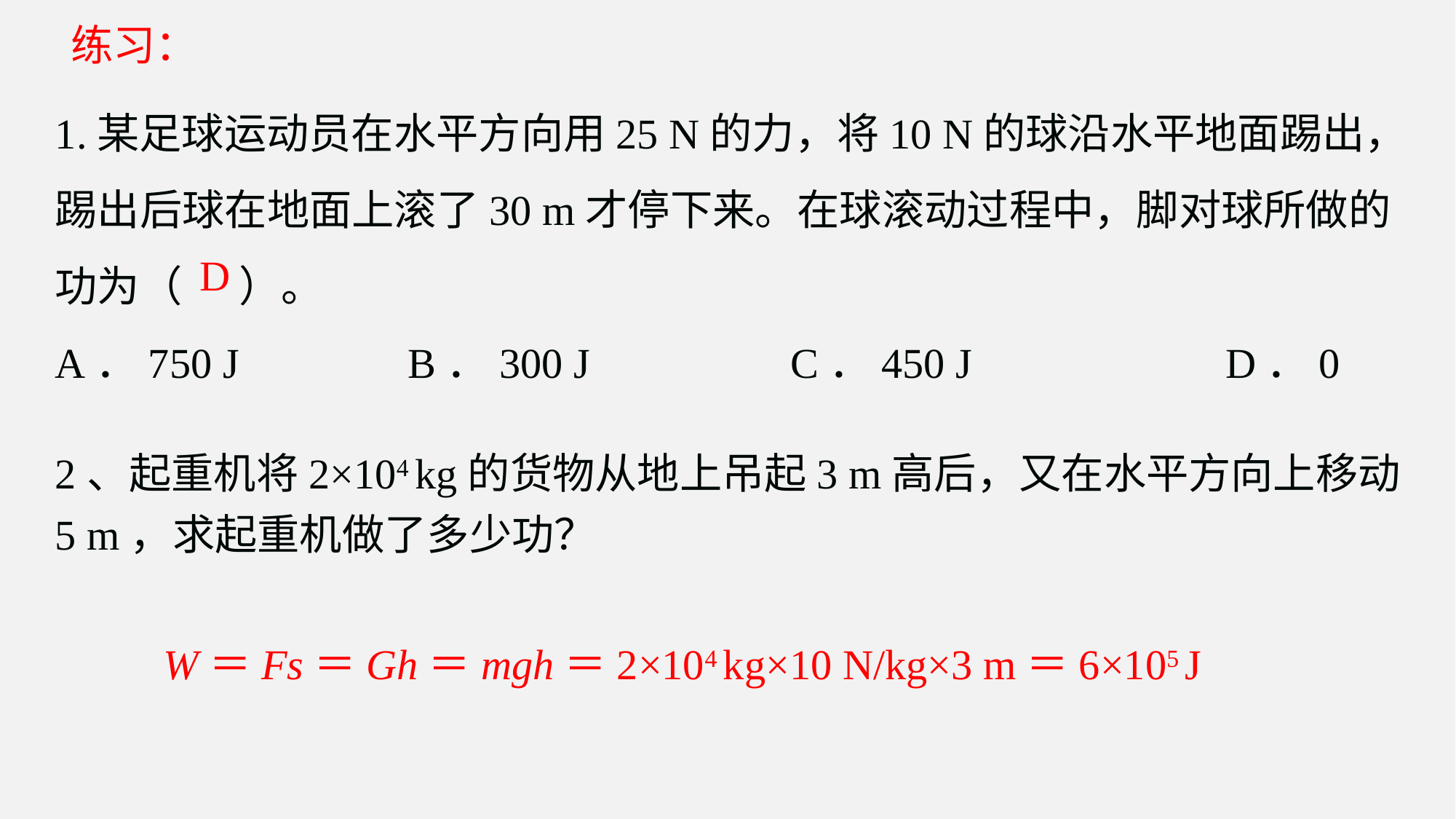

练习：
1.某足球运动员在水平方向用25 N的力，将10 N的球沿水平地面踢出，踢出后球在地面上滚了30 m才停下来。在球滚动过程中，脚对球所做的功为（      ）。
A．750 J                B．300 J                   C．450 J                        D．0
D
2、起重机将2×104 kg的货物从地上吊起3 m高后，又在水平方向上移动5 m，求起重机做了多少功？
W＝Fs＝Gh＝mgh＝2×104 kg×10 N/kg×3 m＝6×105 J